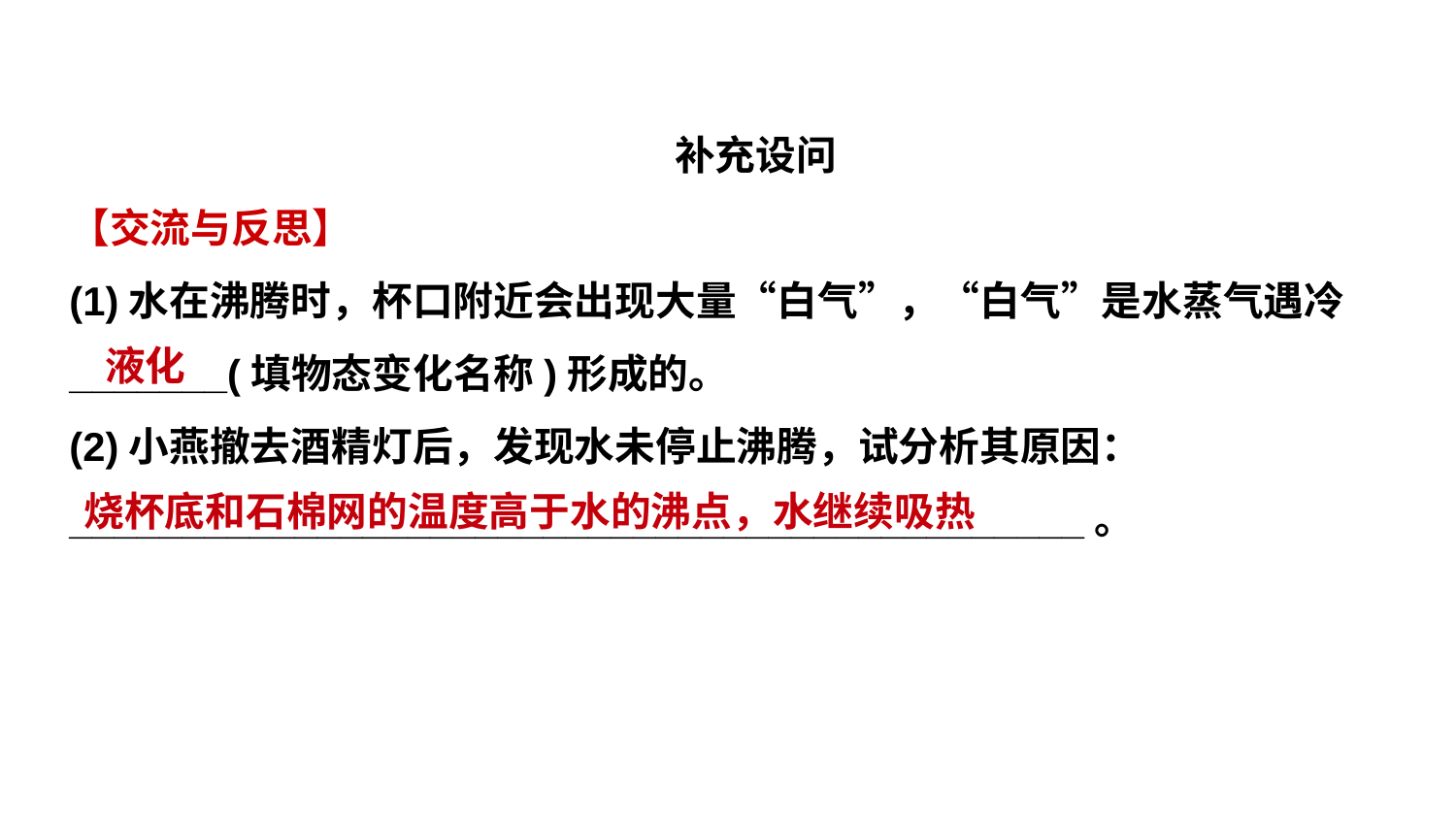

补充设问
【交流与反思】
(1)水在沸腾时，杯口附近会出现大量“白气”，“白气”是水蒸气遇冷
_______(填物态变化名称)形成的。
(2)小燕撤去酒精灯后，发现水未停止沸腾，试分析其原因：                    _____________________________________________。
 液化
烧杯底和石棉网的温度高于水的沸点，水继续吸热